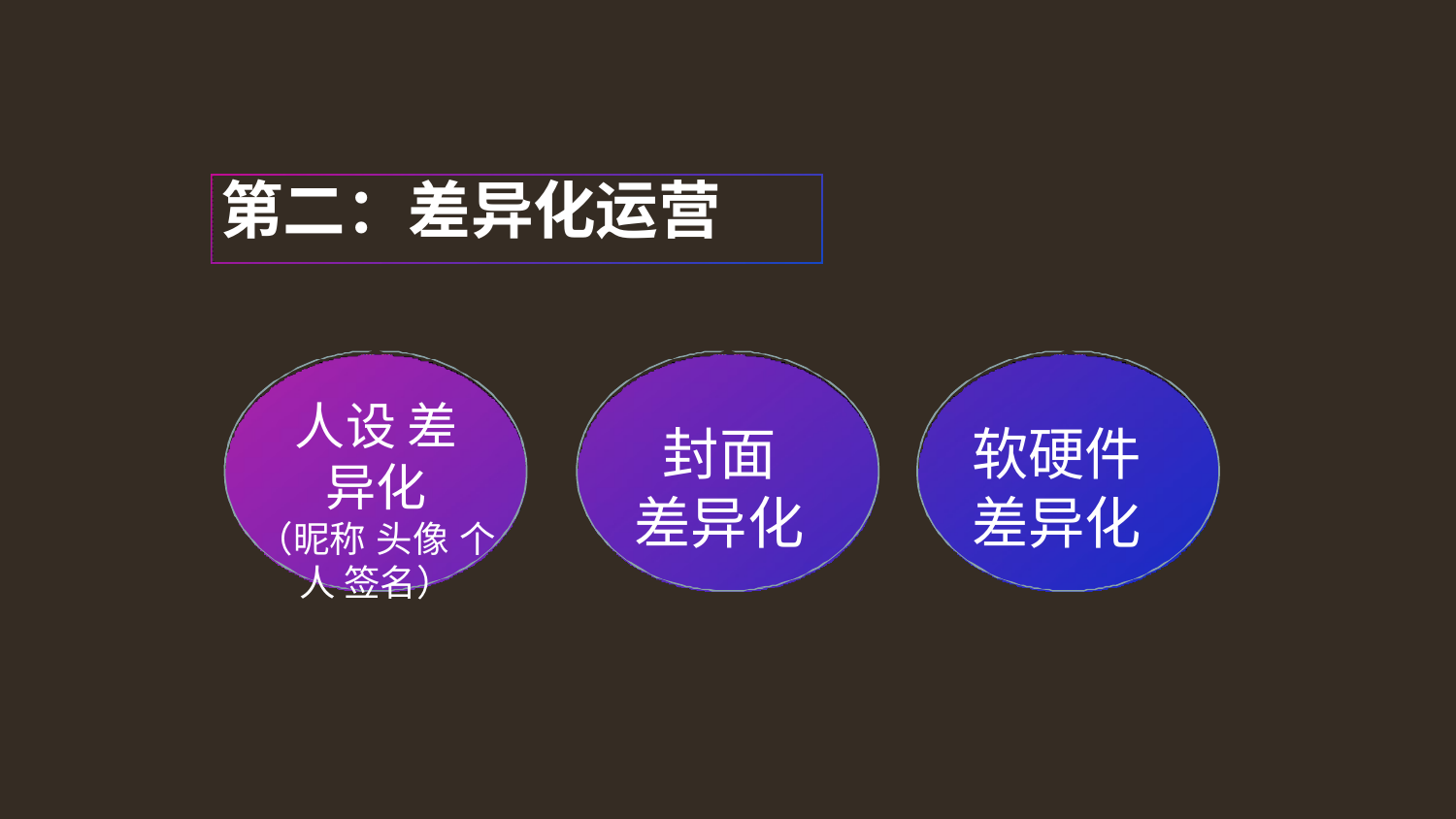

# 第二：差异化运营

人设 差异化
（昵称 头像 个人 签名）
封面 差异化
软硬件 差异化